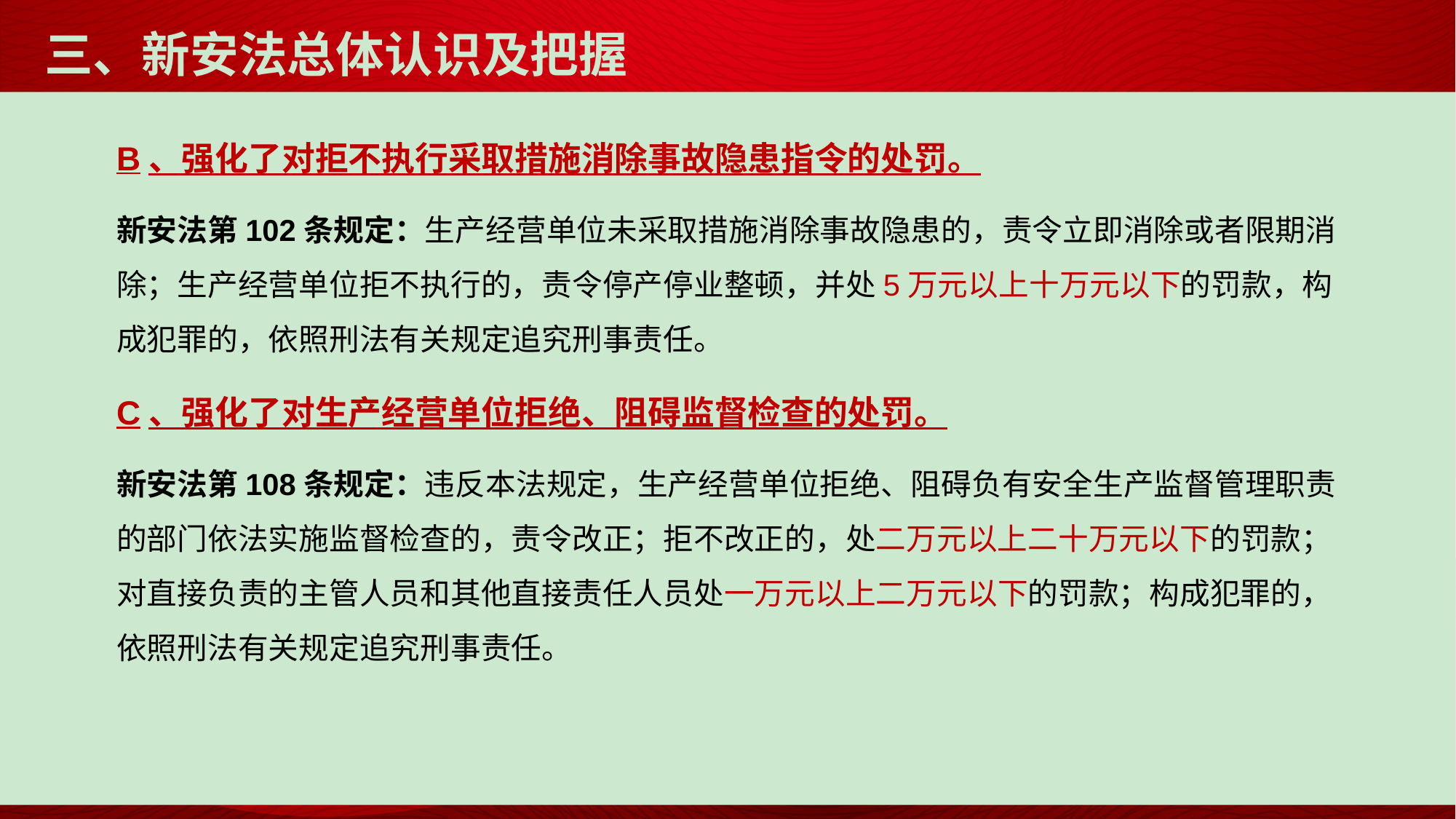

# 三、新安法总体认识及把握
B、强化了对拒不执行采取措施消除事故隐患指令的处罚。
新安法第102条规定：生产经营单位未采取措施消除事故隐患的，责令立即消除或者限期消除；生产经营单位拒不执行的，责令停产停业整顿，并处5万元以上十万元以下的罚款，构成犯罪的，依照刑法有关规定追究刑事责任。
C、强化了对生产经营单位拒绝、阻碍监督检查的处罚。
新安法第108条规定：违反本法规定，生产经营单位拒绝、阻碍负有安全生产监督管理职责的部门依法实施监督检查的，责令改正；拒不改正的，处二万元以上二十万元以下的罚款；对直接负责的主管人员和其他直接责任人员处一万元以上二万元以下的罚款；构成犯罪的，依照刑法有关规定追究刑事责任。